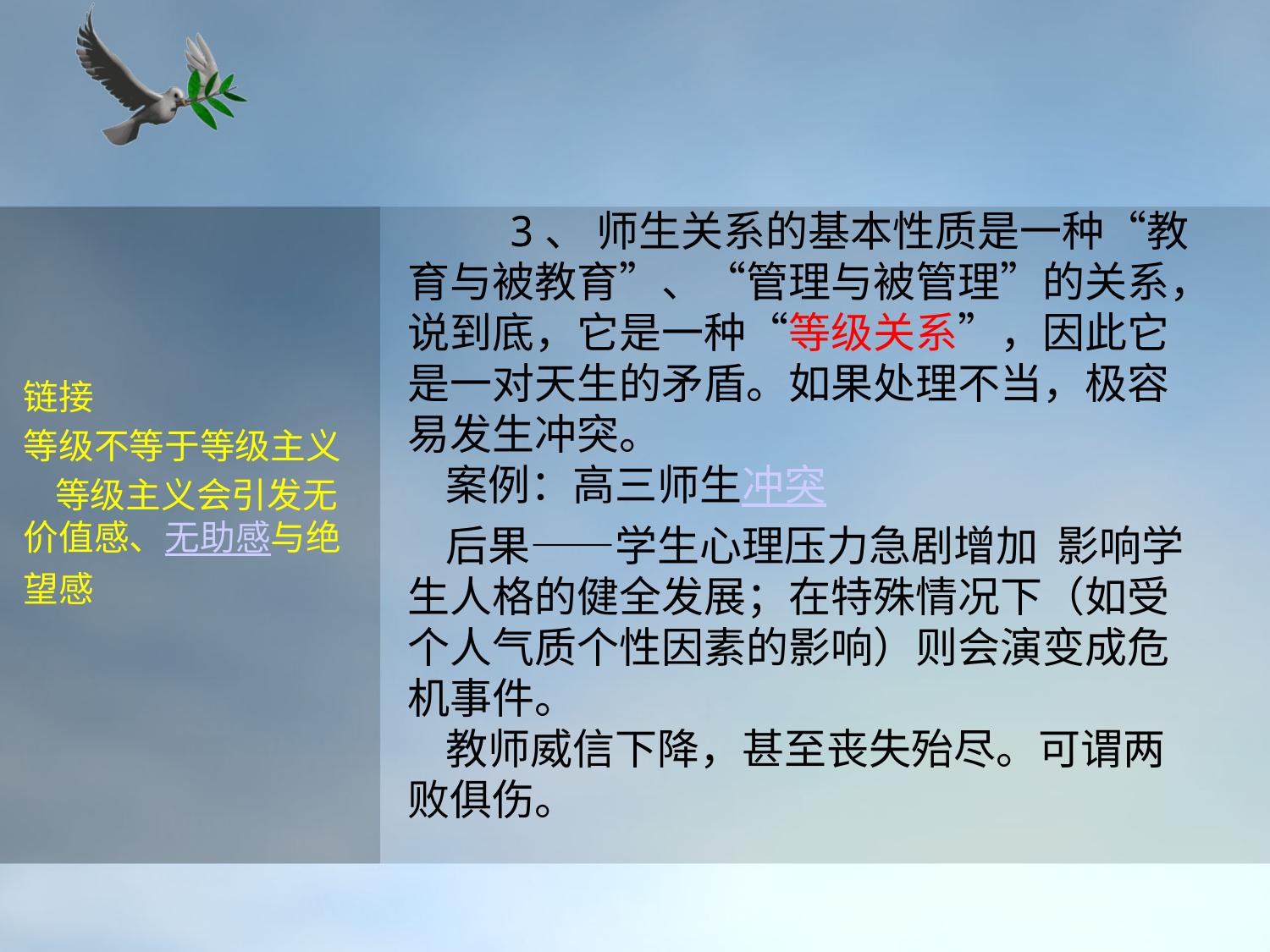

链接
等级不等于等级主义
   等级主义会引发无价值感、无助感与绝望感

# 3、 师生关系的基本性质是一种“教育与被教育”、“管理与被管理”的关系，说到底，它是一种“等级关系”，因此它是一对天生的矛盾。如果处理不当，极容易发生冲突。 案例：高三师生冲突 后果——学生心理压力急剧增加  影响学生人格的健全发展；在特殊情况下（如受个人气质个性因素的影响）则会演变成危机事件。 教师威信下降，甚至丧失殆尽。可谓两败俱伤。